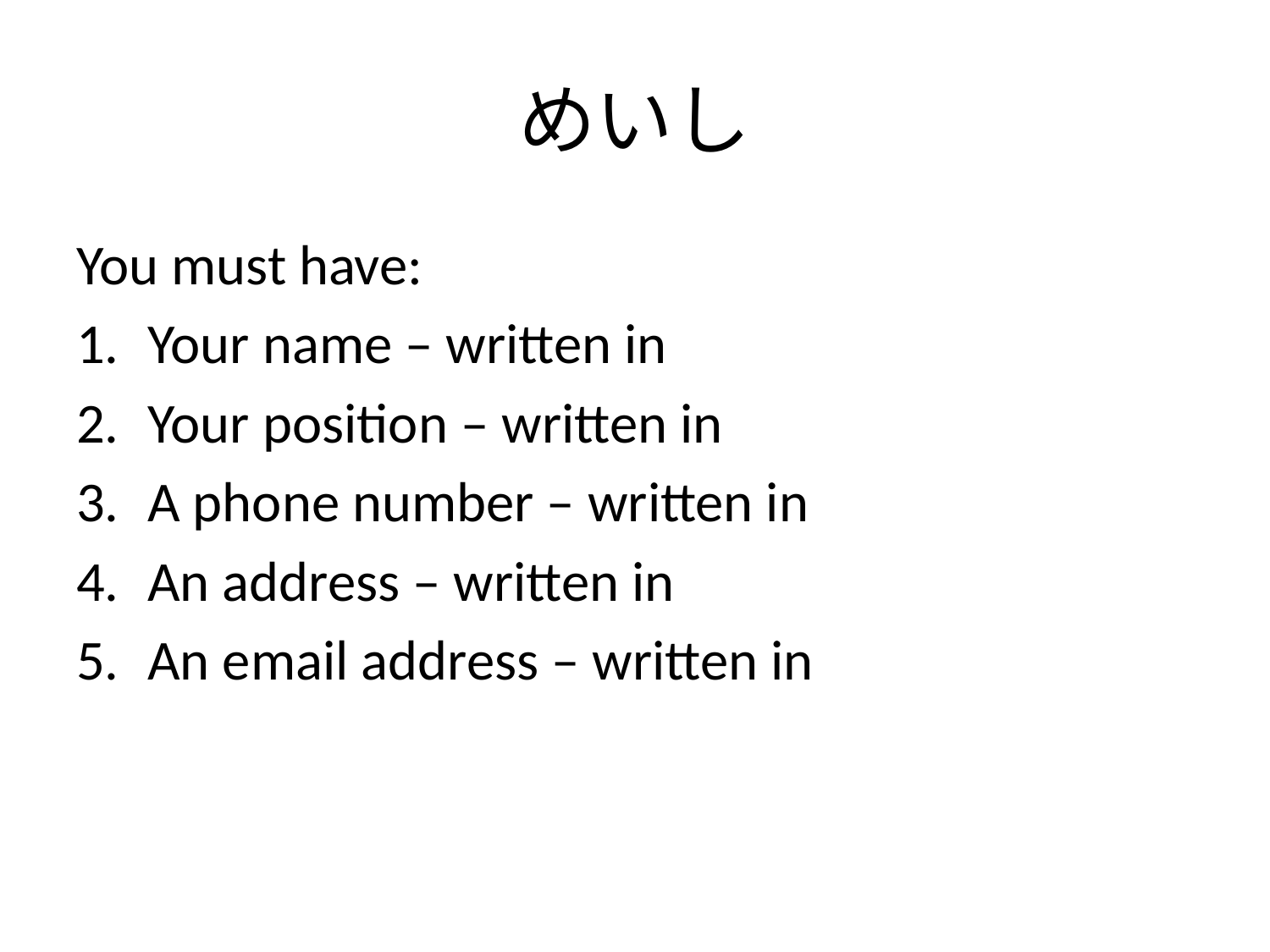

# めいし
You must have:
Your name – written in
Your position – written in
A phone number – written in
An address – written in
An email address – written in